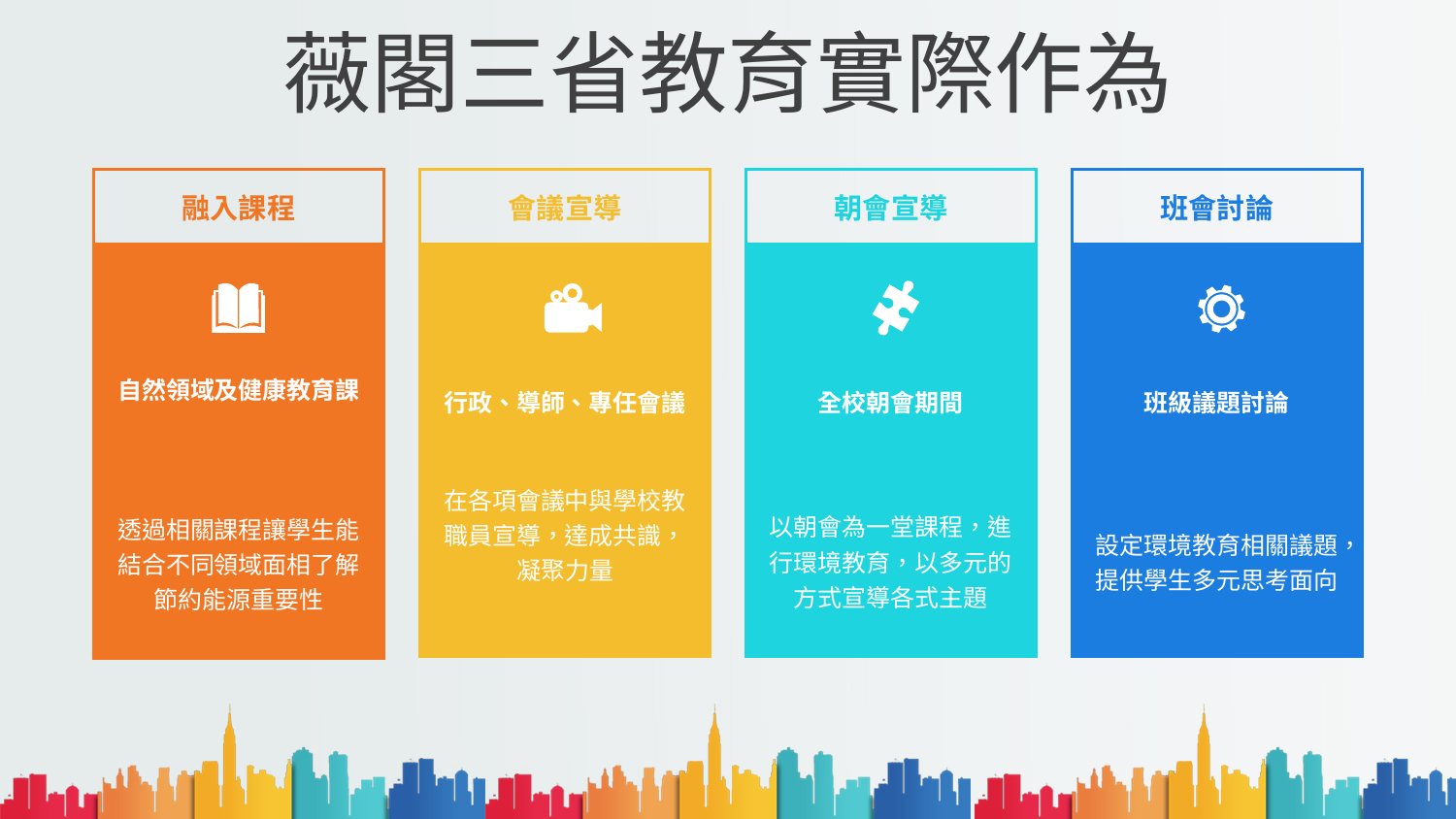

# 薇閣三省教育實際作為
| 融入課程 |
| --- |
|  |
| 自然領域及健康教育課 |
| 透過相關課程讓學生能結合不同領域面相了解節約能源重要性 |
| 會議宣導 |
| --- |
|  |
| 行政、導師、專任會議 |
| 在各項會議中與學校教職員宣導，達成共識，凝聚力量 |
| 朝會宣導 |
| --- |
|  |
| 全校朝會期間 |
| 以朝會為一堂課程，進行環境教育，以多元的方式宣導各式主題 |
| 班會討論 |
| --- |
|  |
| 班級議題討論 |
| 設定環境教育相關議題，提供學生多元思考面向 |